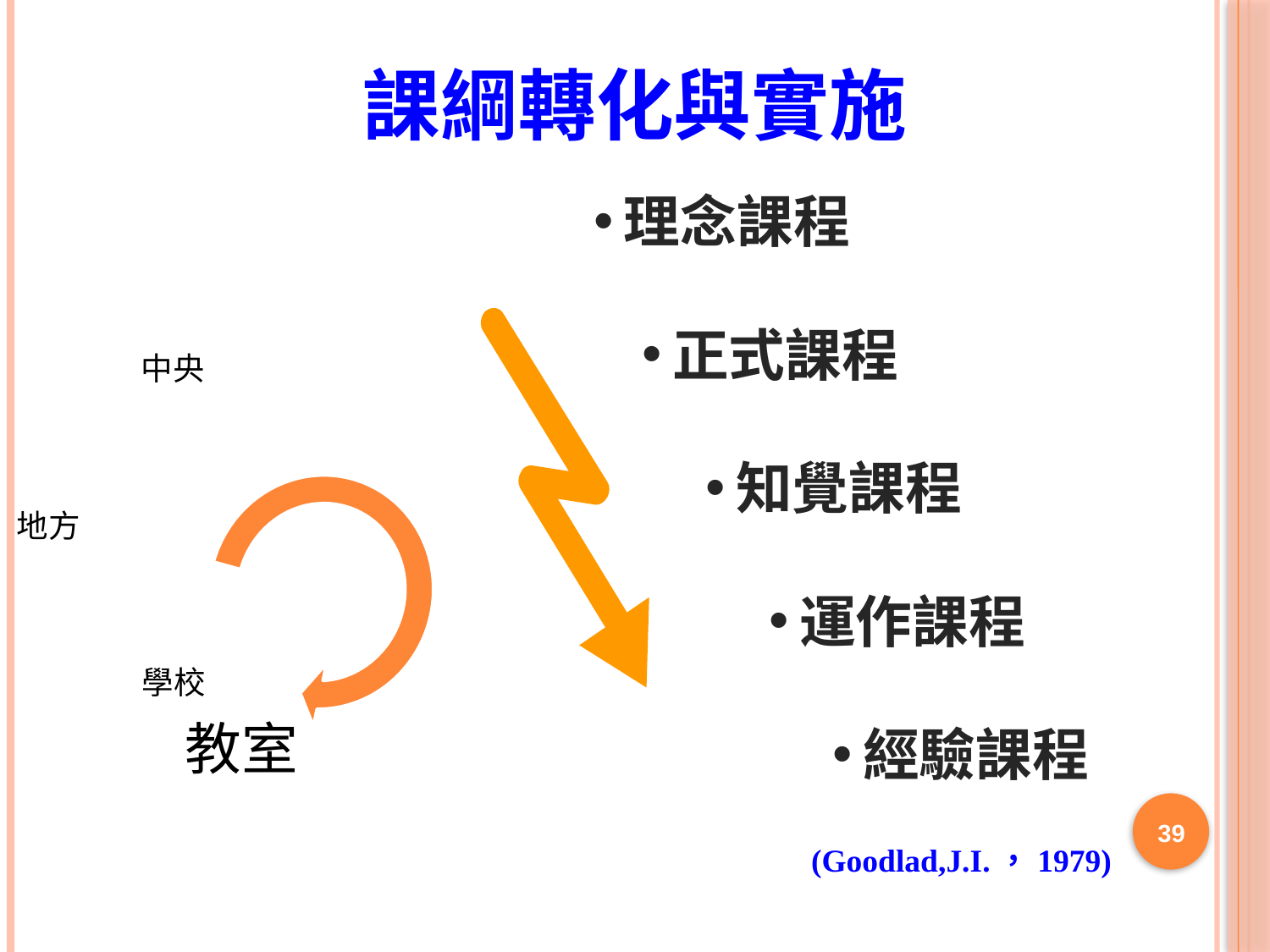

課綱轉化與實施
理念課程
正式課程
知覺課程
運作課程
經驗課程

中央
地方
學校

 教室
39
(Goodlad,J.I.，1979)